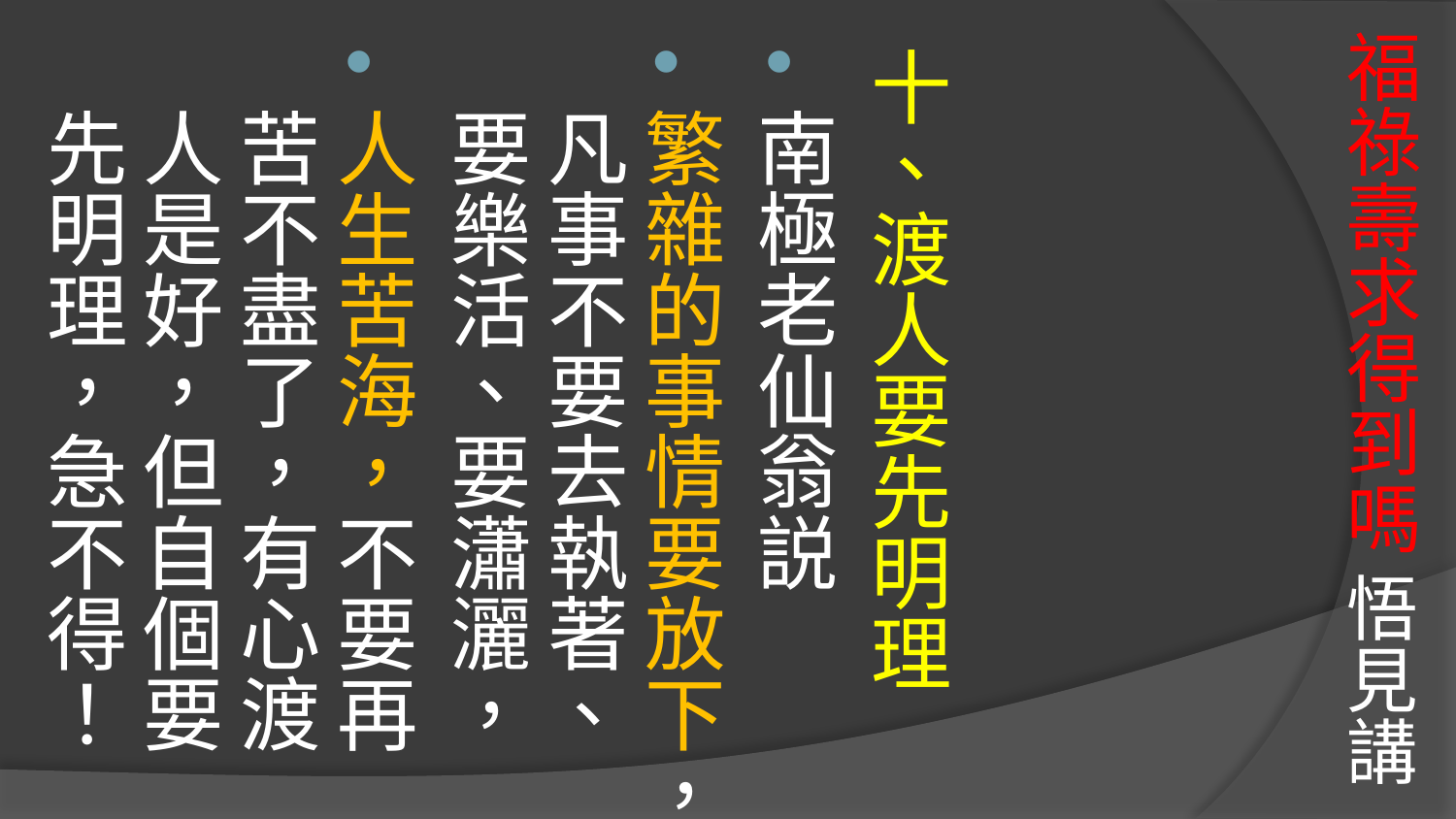

# 福祿壽求得到嗎 悟見講
十、渡人要先明理
南極老仙翁説
繁雜的事情要放下，凡事不要去執著、要樂活、要瀟灑，
人生苦海，不要再苦不盡了，有心渡人是好，但自個要先明理，急不得！